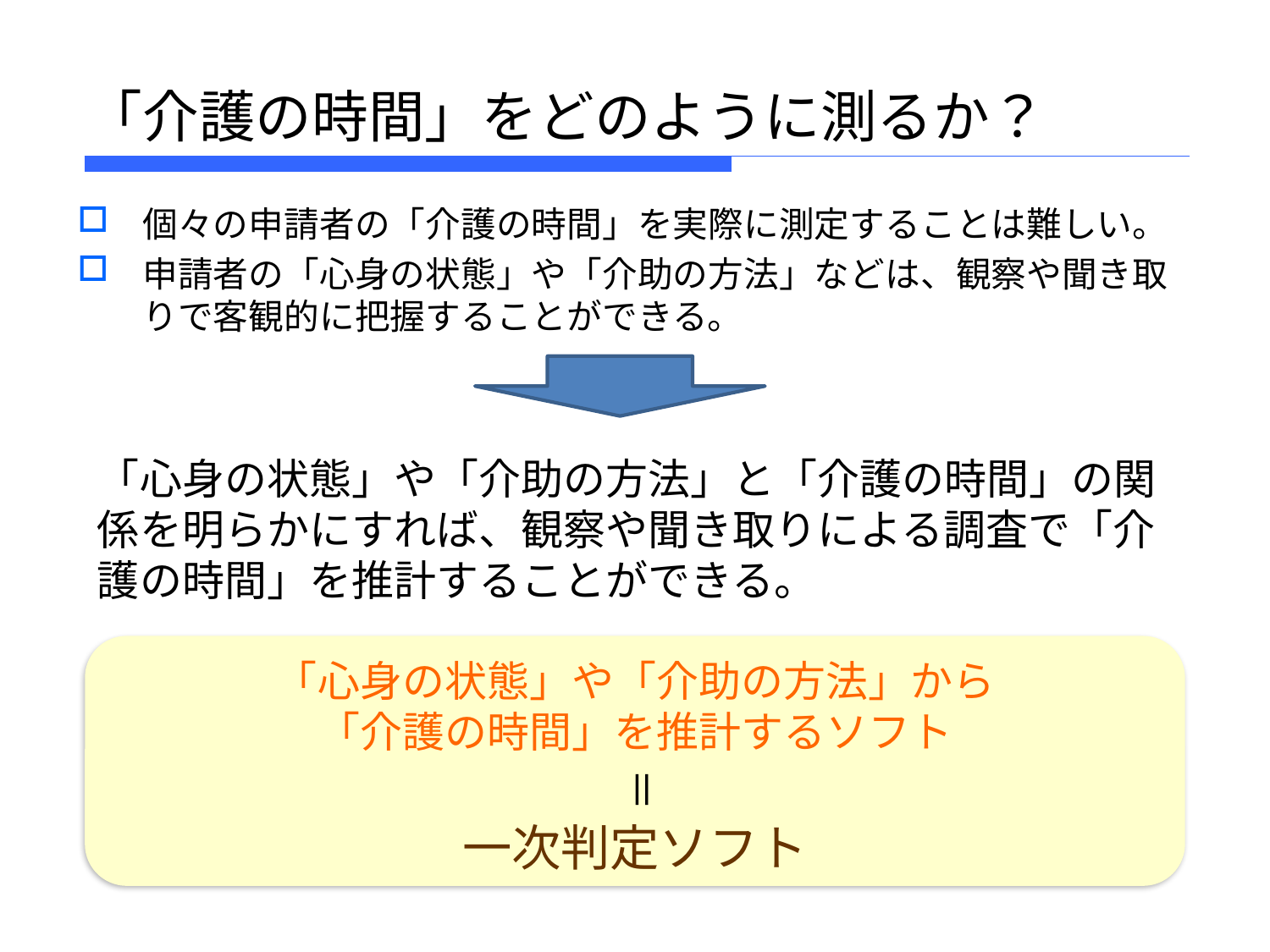

# 「介護の時間」をどのように測るか？
個々の申請者の「介護の時間」を実際に測定することは難しい。
申請者の「心身の状態」や「介助の方法」などは、観察や聞き取りで客観的に把握することができる。

「心身の状態」や「介助の方法」と「介護の時間」の関係を明らかにすれば、観察や聞き取りによる調査で「介護の時間」を推計することができる。
「心身の状態」や「介助の方法」から
「介護の時間」を推計するソフト
一次判定ソフト
＝